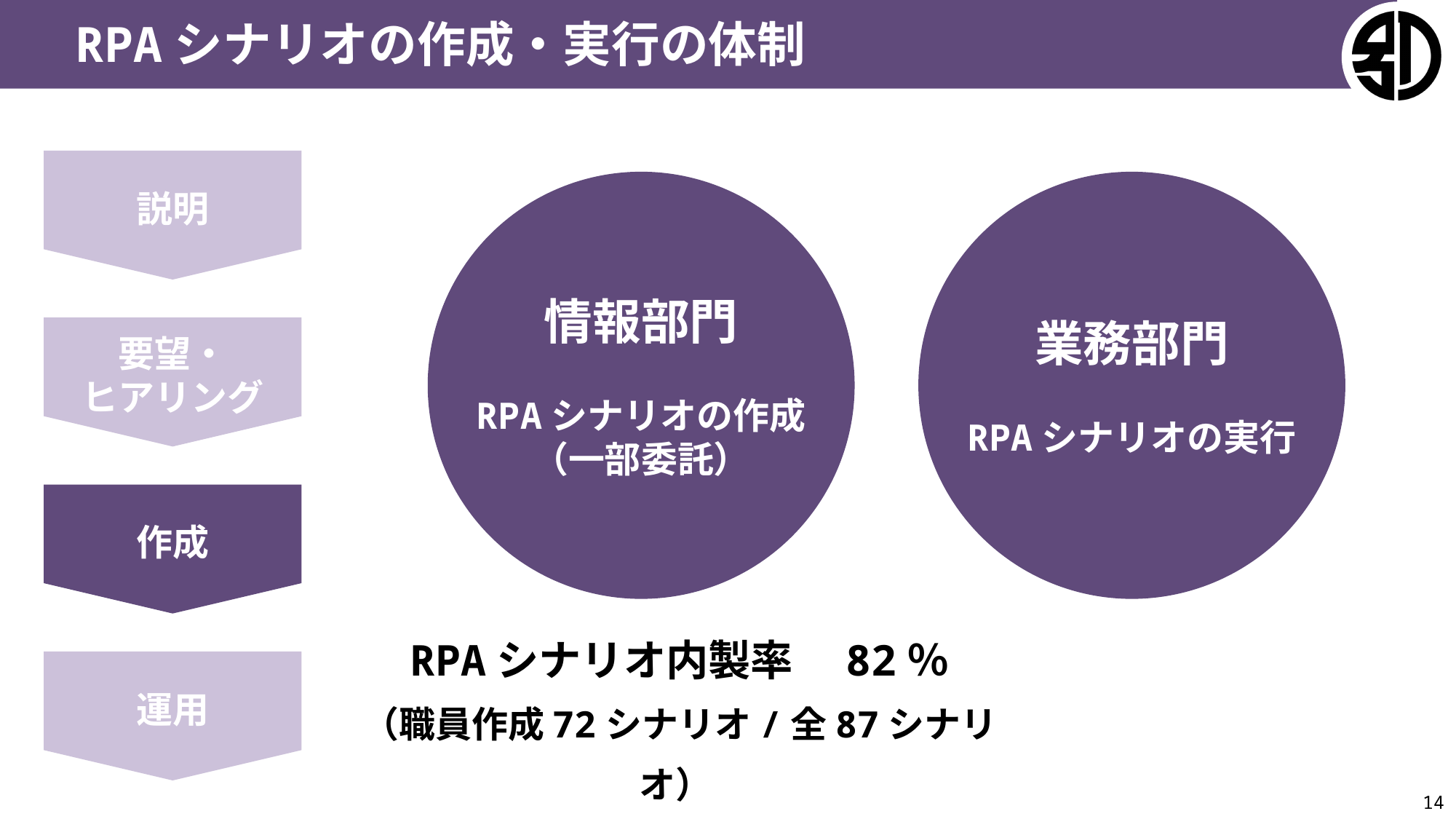

RPAシナリオの作成・実行の体制
説明
情報部門

RPAシナリオの作成
（一部委託）
業務部門

RPAシナリオの実行
要望・
ヒアリング
作成
運用
RPAシナリオ内製率　82％
（職員作成72シナリオ/全87シナリオ）